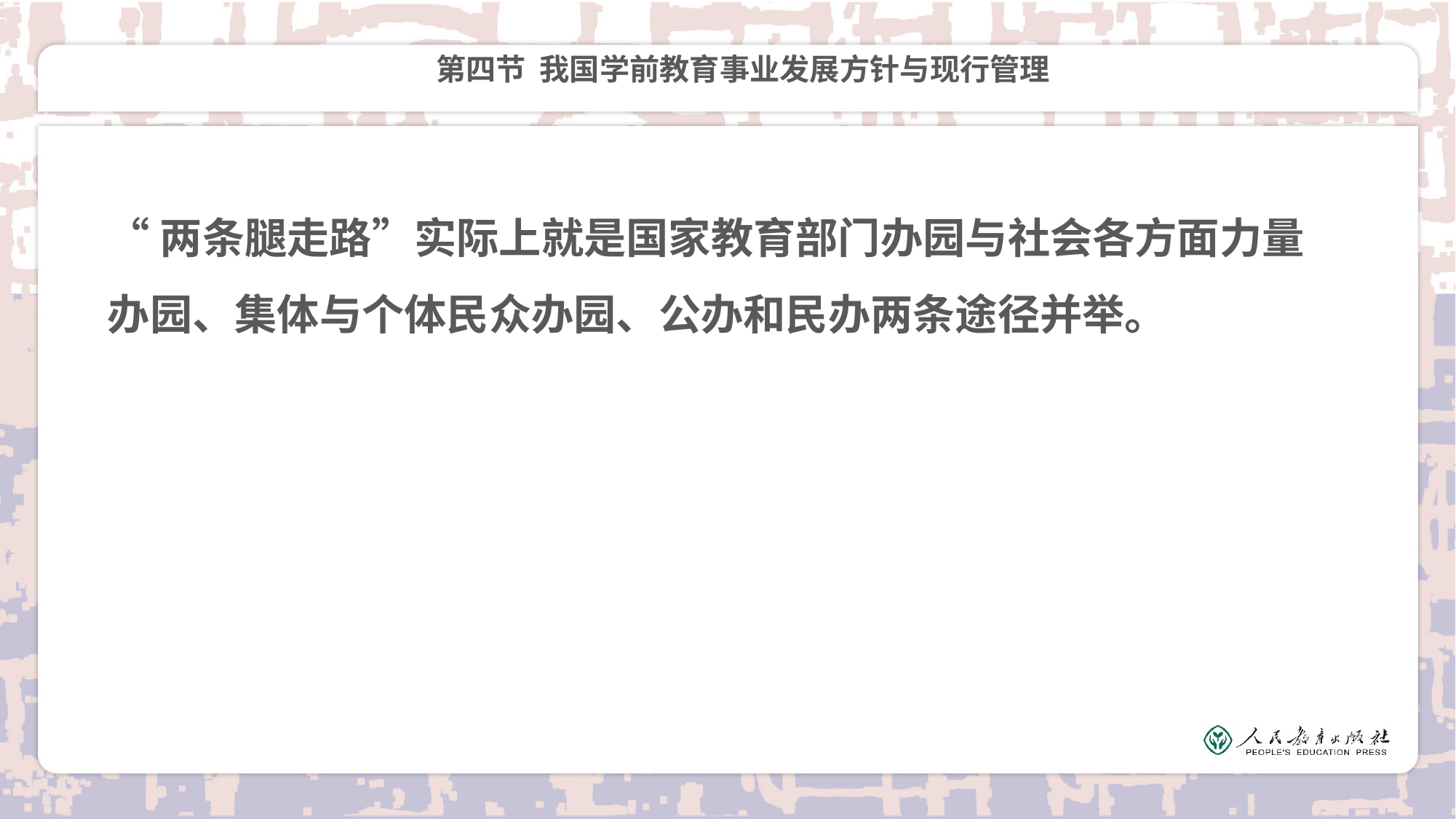

# 第四节  我国学前教育事业发展方针与现行管理
“两条腿走路”实际上就是国家教育部门办园与社会各方面力量办园、集体与个体民众办园、公办和民办两条途径并举。